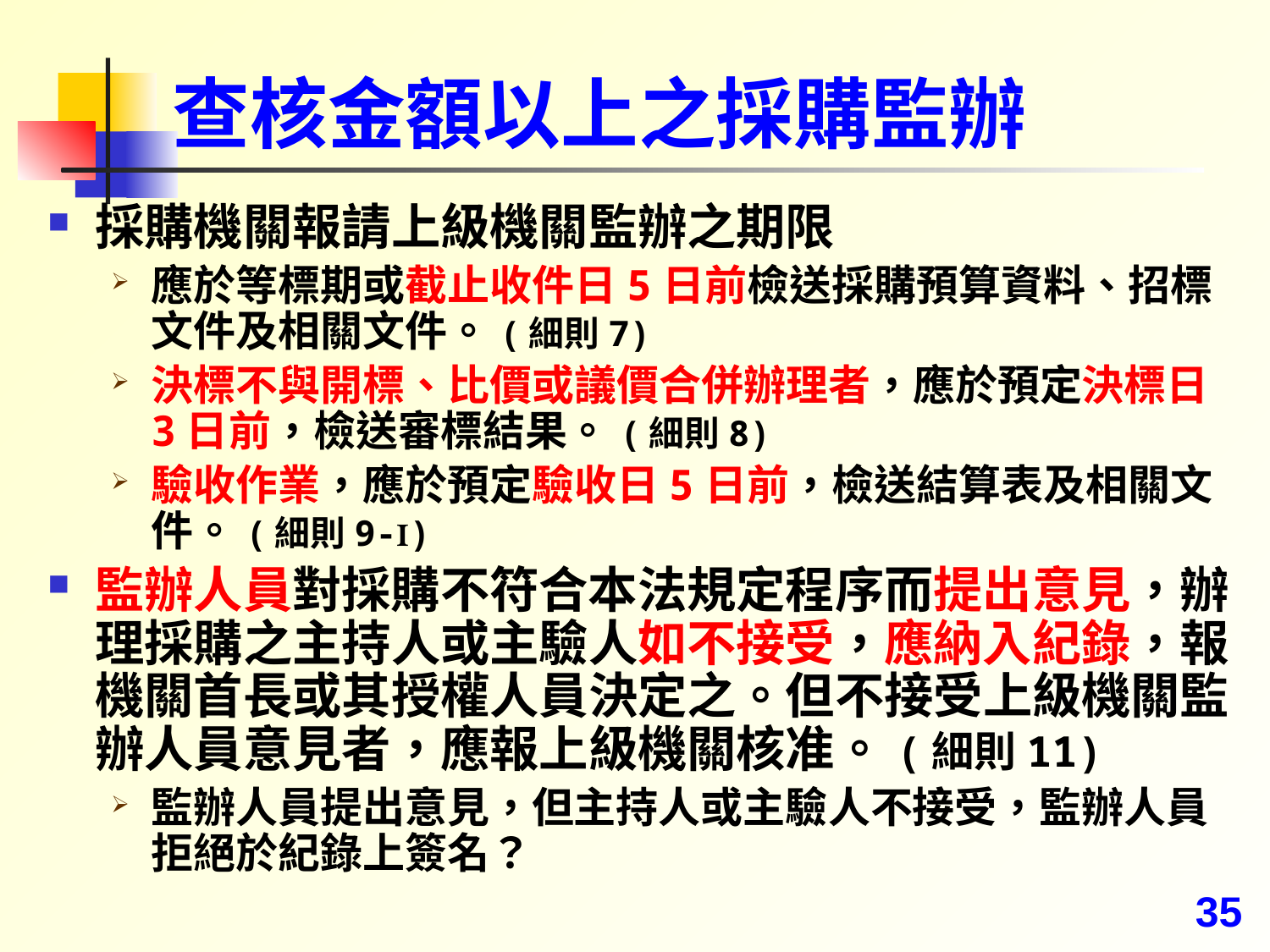

# 查核金額以上之採購監辦
採購機關報請上級機關監辦之期限
應於等標期或截止收件日5日前檢送採購預算資料、招標文件及相關文件。(細則7)
決標不與開標、比價或議價合併辦理者，應於預定決標日3日前，檢送審標結果。(細則8)
驗收作業，應於預定驗收日5日前，檢送結算表及相關文件。(細則9-Ⅰ)
監辦人員對採購不符合本法規定程序而提出意見，辦理採購之主持人或主驗人如不接受，應納入紀錄，報機關首長或其授權人員決定之。但不接受上級機關監辦人員意見者，應報上級機關核准。(細則11)
監辦人員提出意見，但主持人或主驗人不接受，監辦人員拒絕於紀錄上簽名？
35